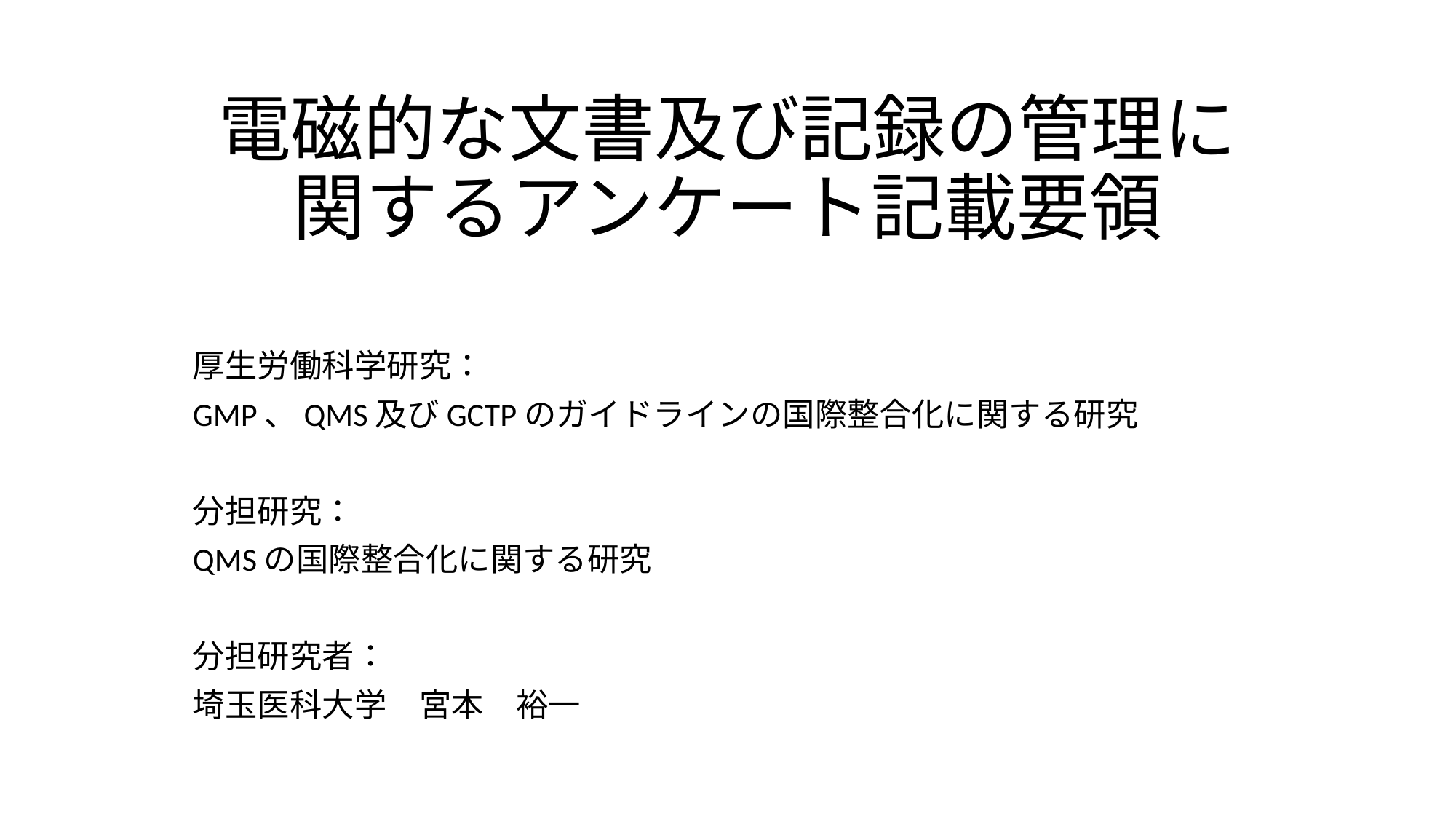

# 電磁的な文書及び記録の管理に関するアンケート記載要領

厚生労働科学研究：
GMP、QMS及びGCTPのガイドラインの国際整合化に関する研究

分担研究：
QMSの国際整合化に関する研究

分担研究者：
埼玉医科大学　宮本　裕一